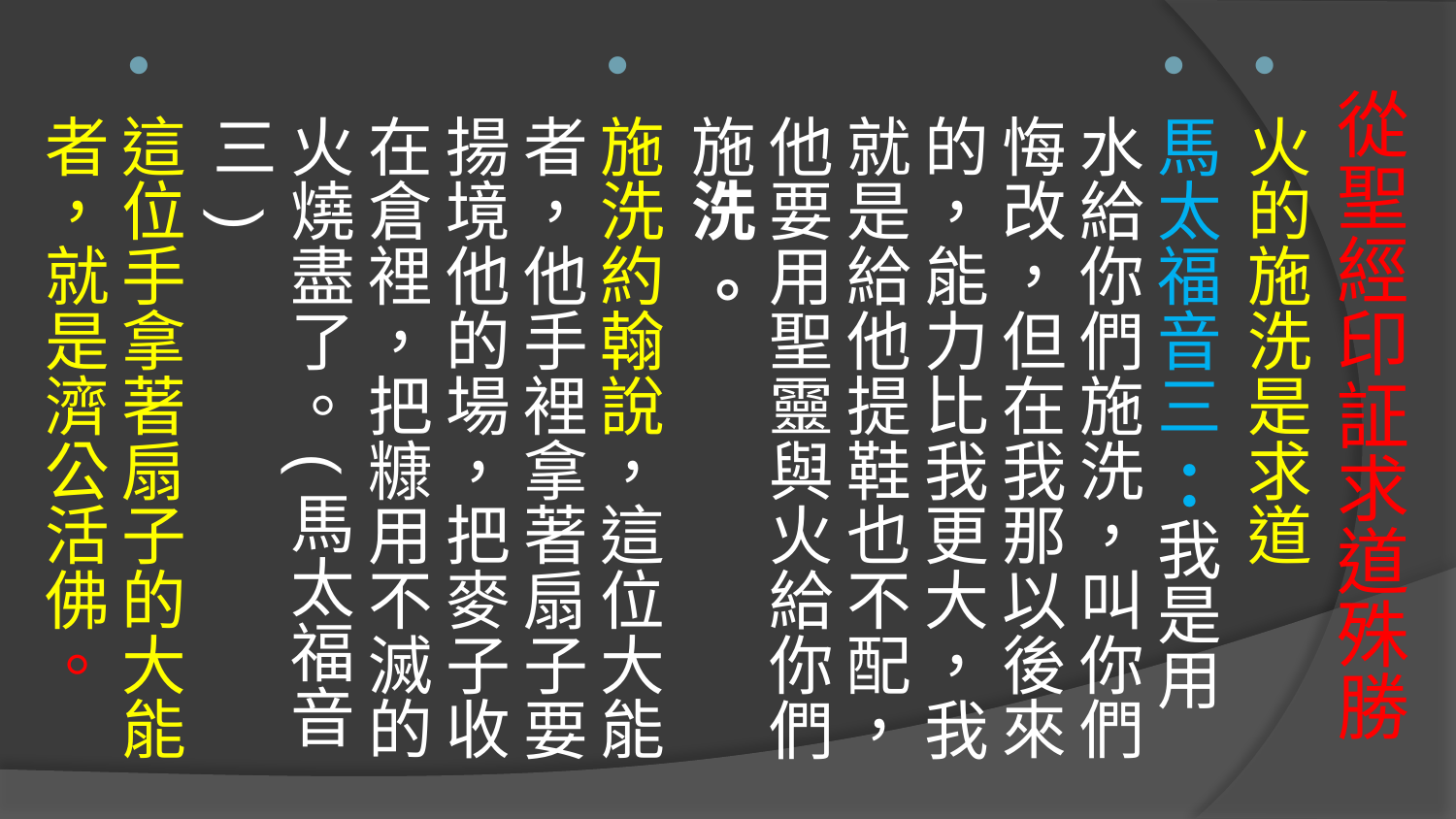

火的施洗是求道
馬太福音三 ：我是用水給你們施洗，叫你們悔改，但在我那以後來的，能力比我更大，我就是給他提鞋也不配，他要用聖靈與火給你們施洗 。
施洗約翰說，這位大能者，他手裡拿著扇子要揚境他的場，把麥子收在倉裡，把糠用不滅的火燒盡了。(馬太福音三 )
這位手拿著扇子的大能者，就是濟公活佛。
# 從聖經印証求道殊勝